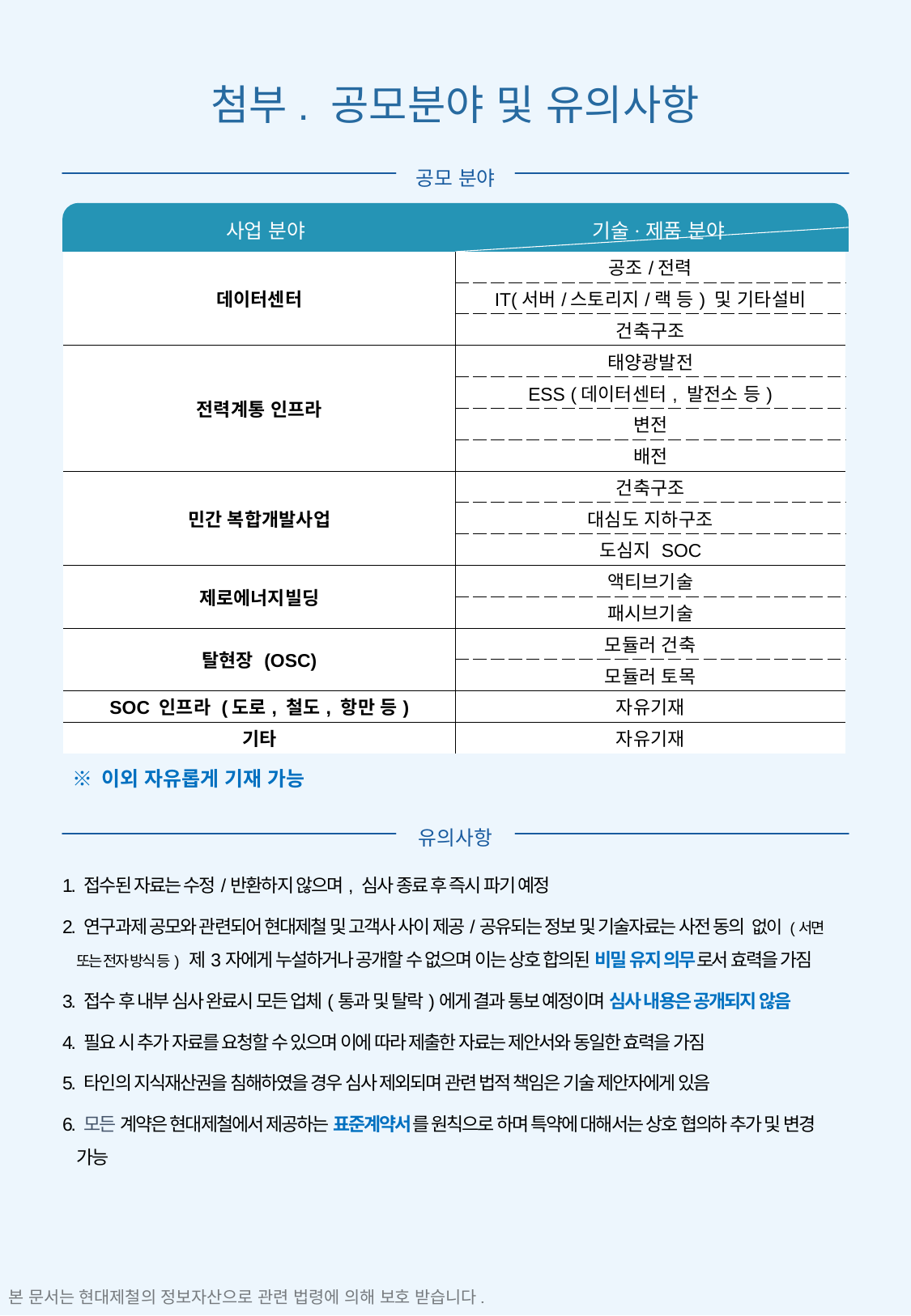

첨부. 공모분야 및 유의사항
공모 분야

사업 분야
기술·제품 분야
| 데이터센터 | 공조/전력 |
| --- | --- |
|  | IT(서버/스토리지/랙 등) 및 기타설비 |
|  | 건축구조 |
| 전력계통 인프라 | 태양광발전 |
|  | ESS (데이터센터, 발전소 등) |
|  | 변전 |
|  | 배전 |
| 민간 복합개발사업 | 건축구조 |
|  | 대심도 지하구조 |
|  | 도심지 SOC |
| 제로에너지빌딩 | 액티브기술 |
|  | 패시브기술 |
| 탈현장 (OSC) | 모듈러 건축 |
|  | 모듈러 토목 |
| SOC 인프라 (도로, 철도, 항만 등) | 자유기재 |
| 기타 | 자유기재 |
※ 이외 자유롭게 기재 가능
유의사항
1. 접수된 자료는 수정/반환하지 않으며, 심사 종료 후 즉시 파기 예정
2. 연구과제 공모와 관련되어 현대제철 및 고객사 사이 제공/공유되는 정보 및 기술자료는 사전 동의  없이 (서면 또는 전자 방식 등) 제3자에게 누설하거나 공개할 수 없으며 이는 상호 합의된 비밀 유지 의무로서 효력을 가짐
3. 접수 후 내부 심사 완료시 모든 업체(통과 및 탈락)에게 결과 통보 예정이며 심사 내용은 공개되지 않음
4. 필요 시 추가 자료를 요청할 수 있으며 이에 따라 제출한 자료는 제안서와 동일한 효력을 가짐
5. 타인의 지식재산권을 침해하였을 경우 심사 제외되며 관련 법적 책임은 기술 제안자에게 있음
6. 모든 계약은 현대제철에서 제공하는 표준계약서를 원칙으로 하며 특약에 대해서는 상호 협의하 추가 및 변경 가능